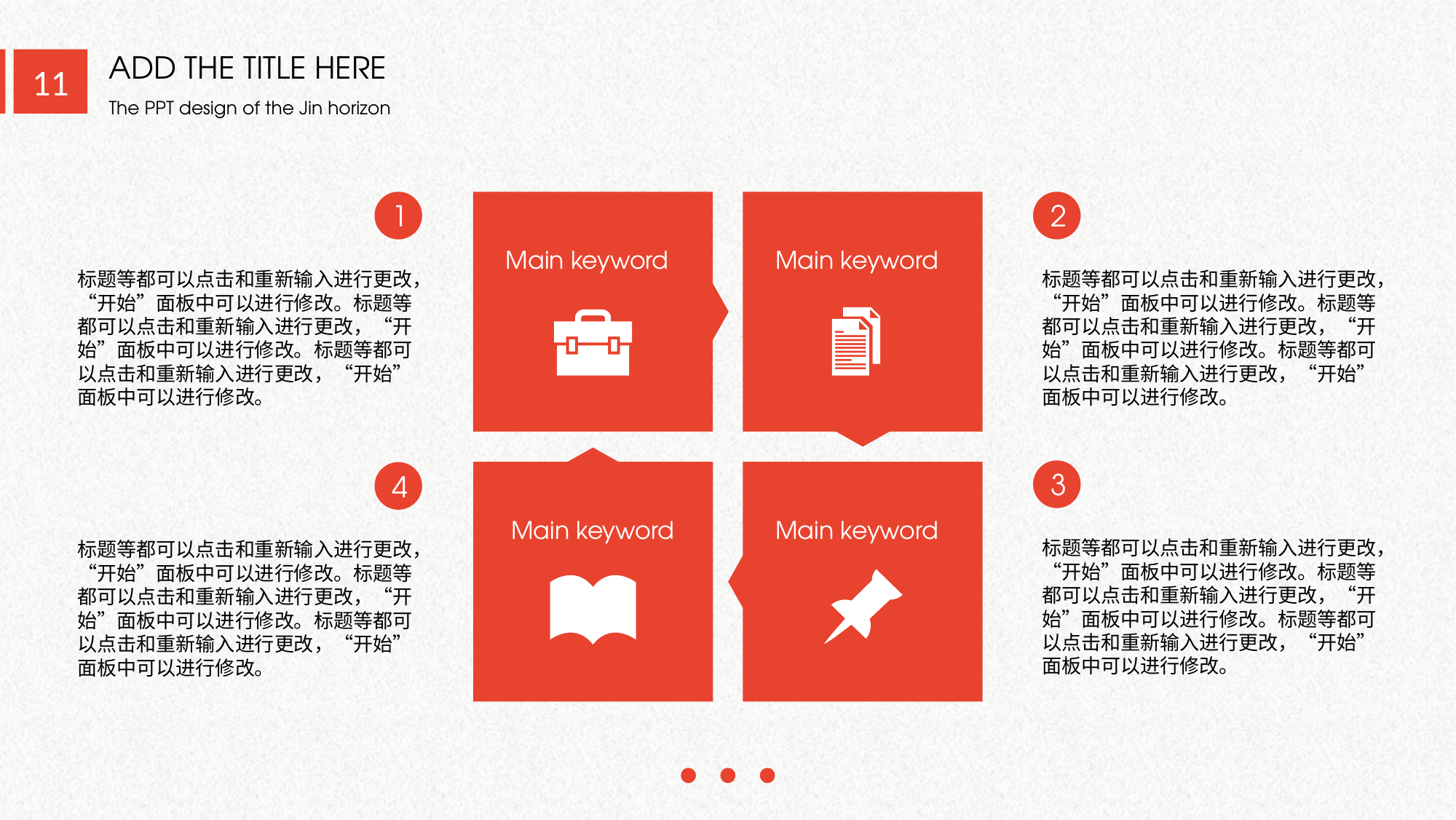

2
标题等都可以点击和重新输入进行更改，“开始”面板中可以进行修改。标题等都可以点击和重新输入进行更改，“开始”面板中可以进行修改。标题等都可以点击和重新输入进行更改，“开始”面板中可以进行修改。
1
标题等都可以点击和重新输入进行更改，“开始”面板中可以进行修改。标题等都可以点击和重新输入进行更改，“开始”面板中可以进行修改。标题等都可以点击和重新输入进行更改，“开始”面板中可以进行修改。
Main keyword

Main keyword

3
标题等都可以点击和重新输入进行更改，“开始”面板中可以进行修改。标题等都可以点击和重新输入进行更改，“开始”面板中可以进行修改。标题等都可以点击和重新输入进行更改，“开始”面板中可以进行修改。

4
标题等都可以点击和重新输入进行更改，“开始”面板中可以进行修改。标题等都可以点击和重新输入进行更改，“开始”面板中可以进行修改。标题等都可以点击和重新输入进行更改，“开始”面板中可以进行修改。
Main keyword

Main keyword